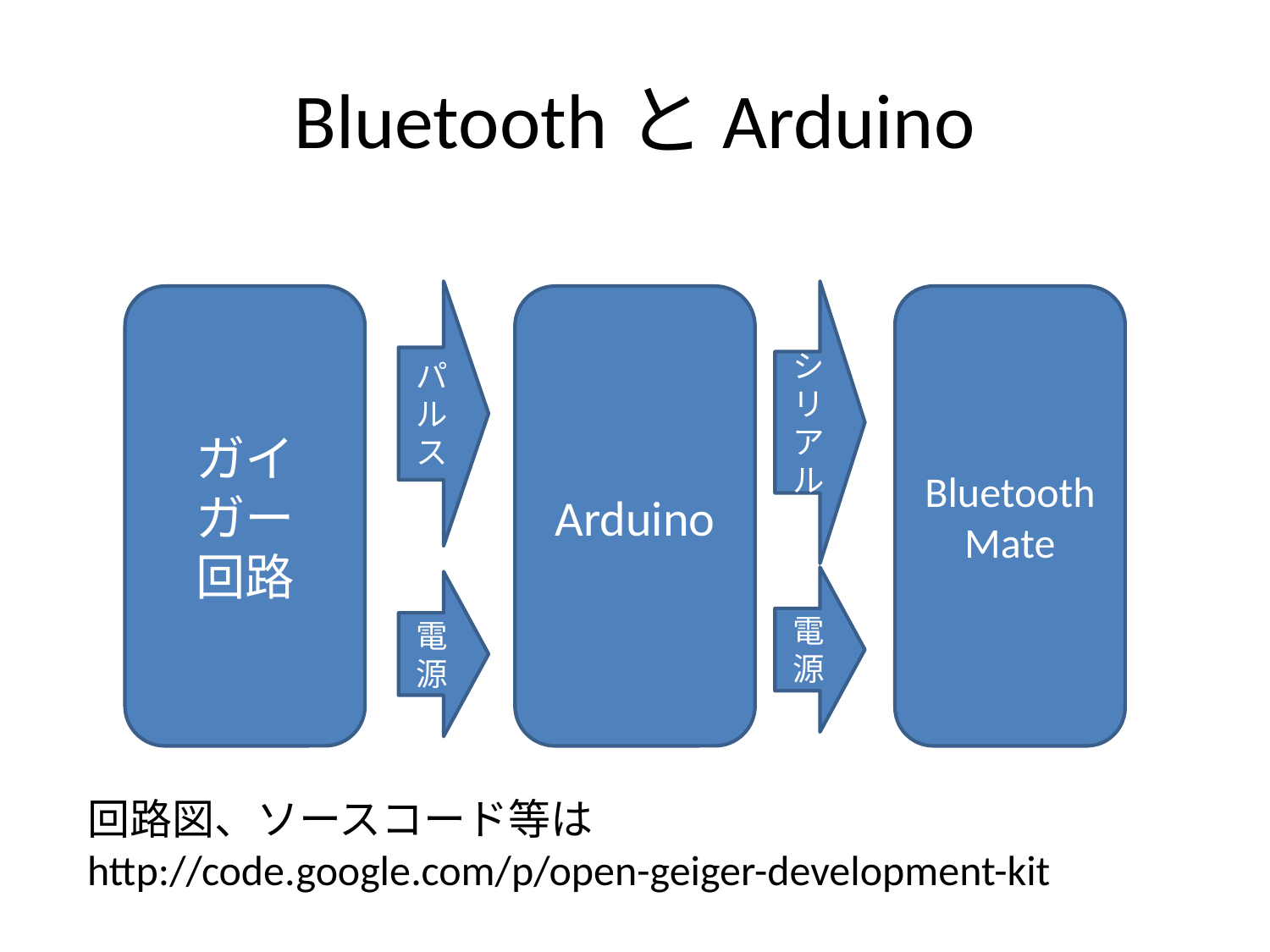

# BluetoothとArduino
パルス
シリアル
ガイガー
回路
Arduino
Bluetooth
Mate
電源
電源
回路図、ソースコード等は
http://code.google.com/p/open-geiger-development-kit